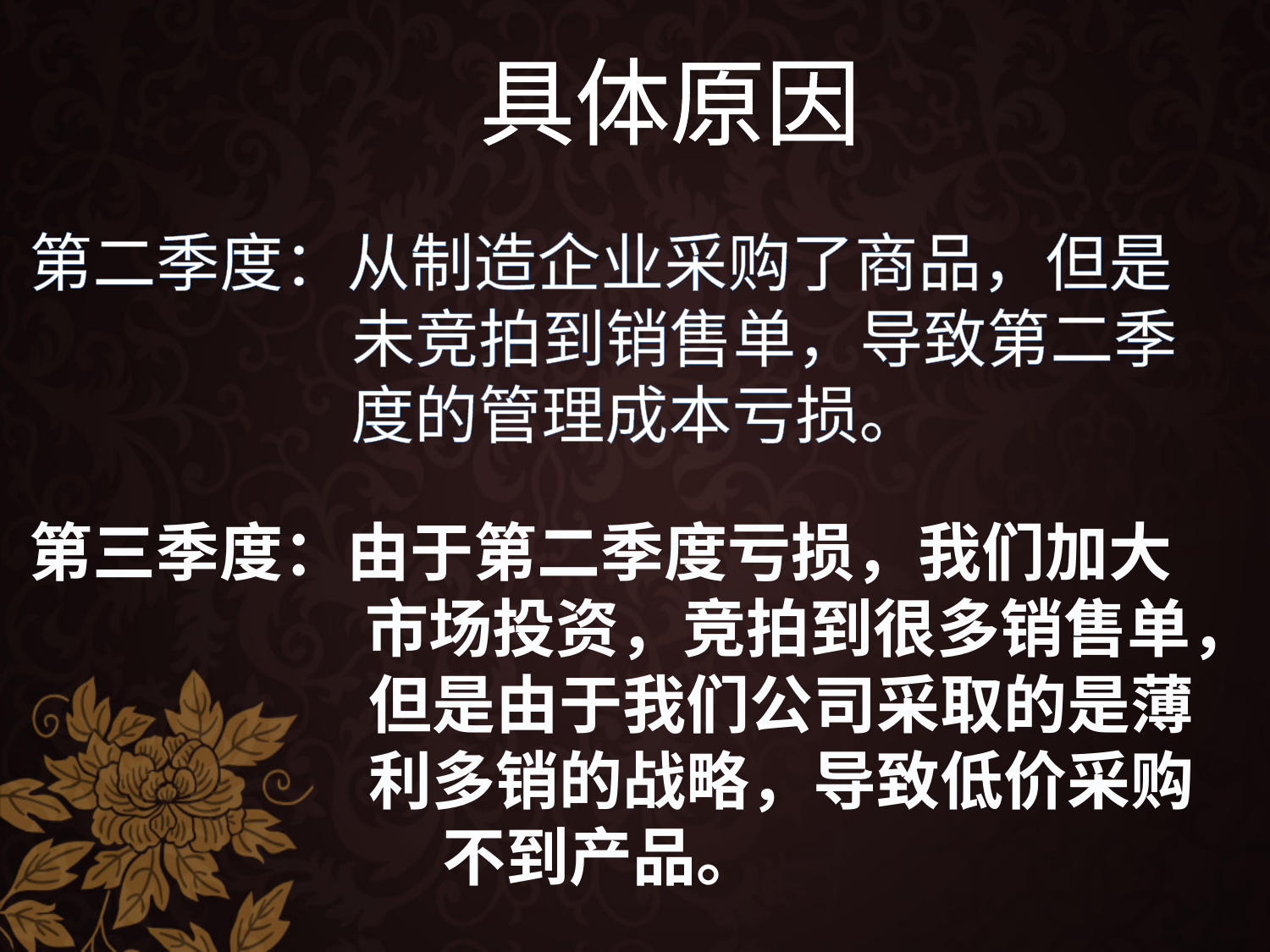

具体原因
第二季度：从制造企业采购了商品，但是
                      未竞拍到销售单，导致第二季
    度的管理成本亏损。
第三季度：由于第二季度亏损，我们加大
                            市场投资，竞拍到很多销售单，
                        但是由于我们公司采取的是薄
                        利多销的战略，导致低价采购
不到产品。